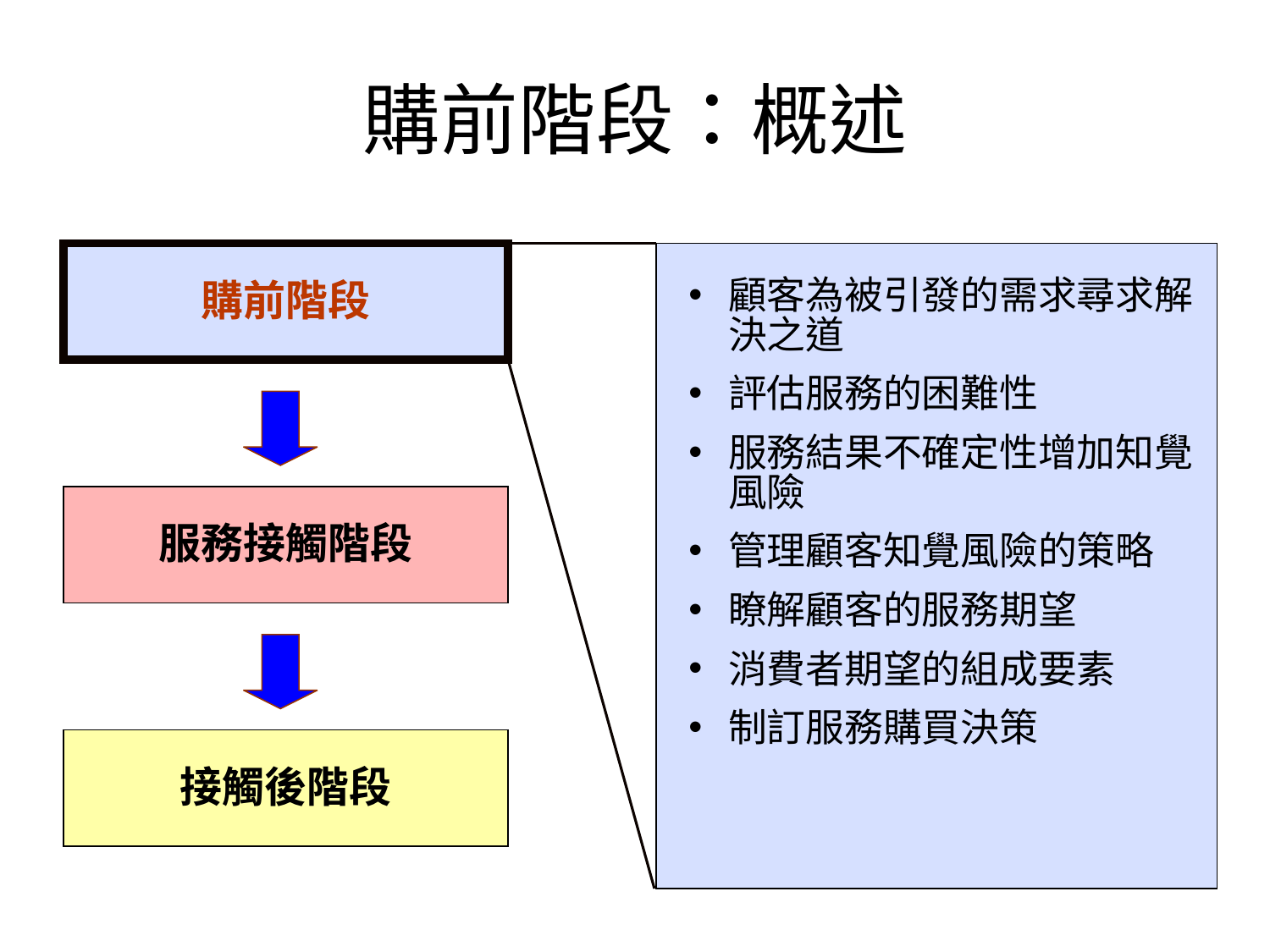

購前階段：概述

購前階段

顧客為被引發的需求尋求解決之道
評估服務的困難性
服務結果不確定性增加知覺風險
管理顧客知覺風險的策略
瞭解顧客的服務期望
消費者期望的組成要素
制訂服務購買決策

服務接觸階段

接觸後階段